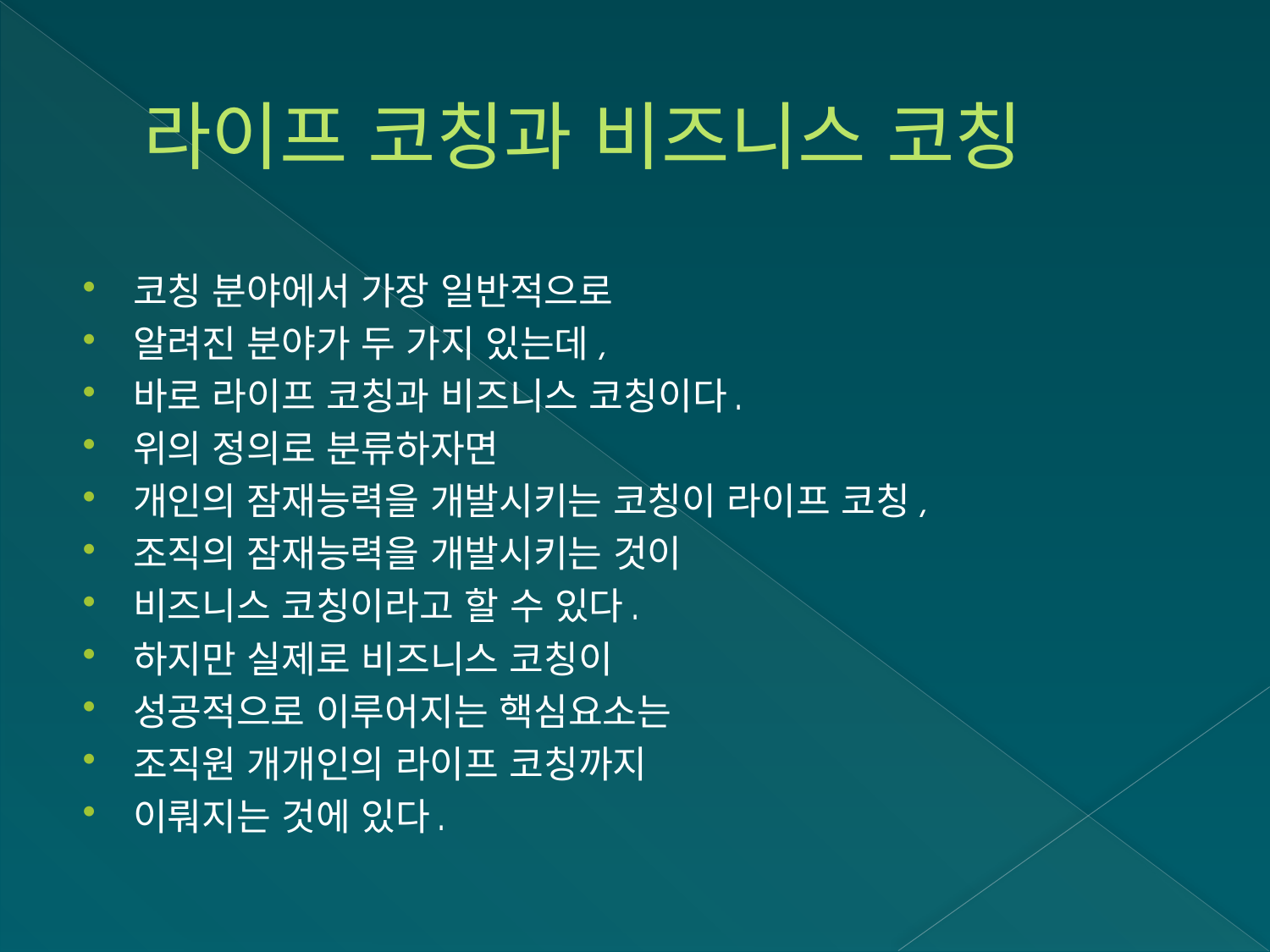

# 라이프 코칭과 비즈니스 코칭
코칭 분야에서 가장 일반적으로
알려진 분야가 두 가지 있는데,
바로 라이프 코칭과 비즈니스 코칭이다.
위의 정의로 분류하자면
개인의 잠재능력을 개발시키는 코칭이 라이프 코칭,
조직의 잠재능력을 개발시키는 것이
비즈니스 코칭이라고 할 수 있다.
하지만 실제로 비즈니스 코칭이
성공적으로 이루어지는 핵심요소는
조직원 개개인의 라이프 코칭까지
이뤄지는 것에 있다.